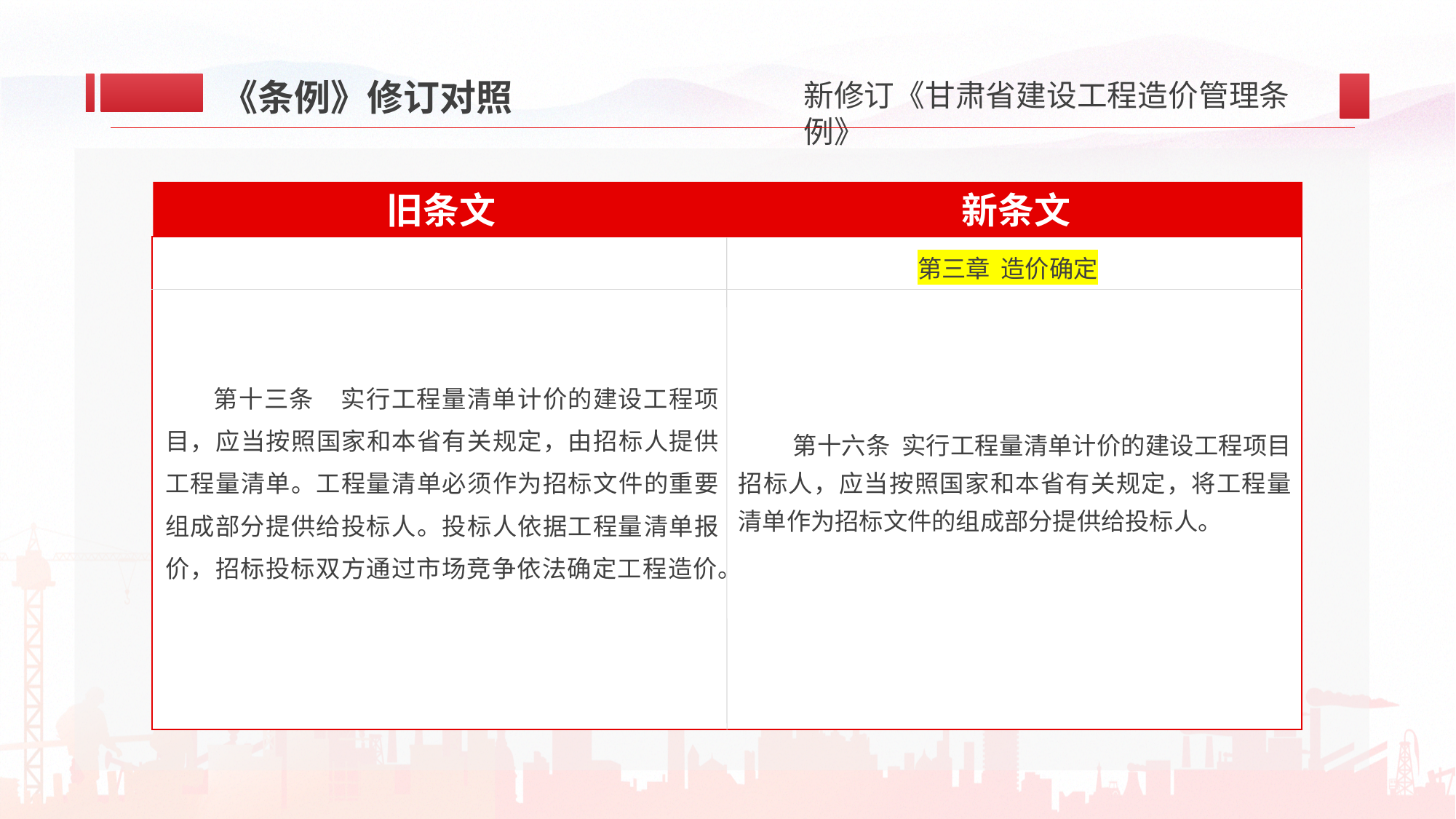

《条例》修订对照
新条文
旧条文

第十六条  实行工程量清单计价的建设工程项目招标人，应当按照国家和本省有关规定，将工程量清单作为招标文件的组成部分提供给投标人。
第三章  造价确定
第十三条    实行工程量清单计价的建设工程项目，应当按照国家和本省有关规定，由招标人提供工程量清单。工程量清单必须作为招标文件的重要组成部分提供给投标人。投标人依据工程量清单报价，招标投标双方通过市场竞争依法确定工程造价。